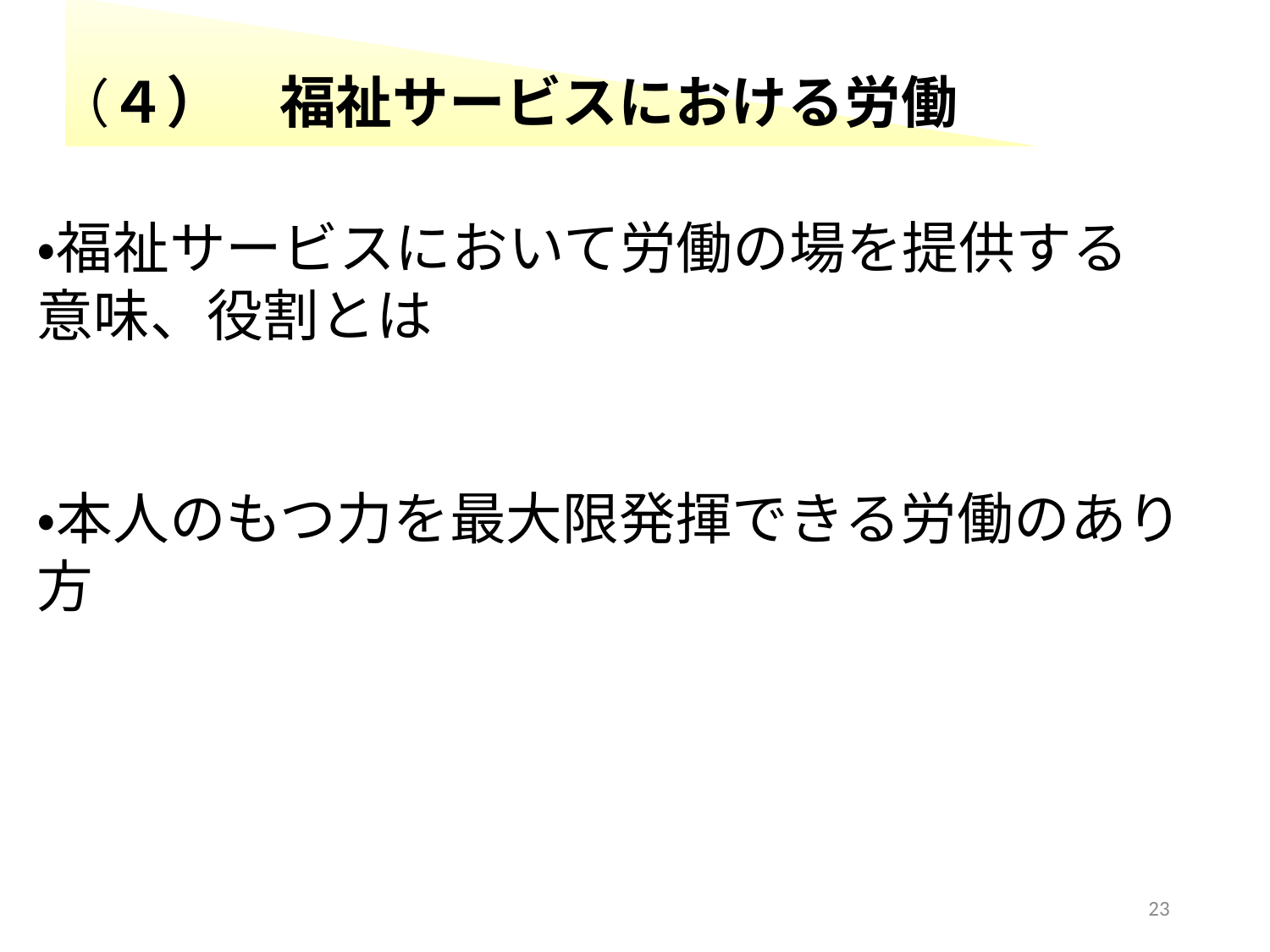

（４）　福祉サービスにおける労働
・福祉サービスにおいて労働の場を提供する
意味、役割とは

・本人のもつ力を最大限発揮できる労働のあり方

23